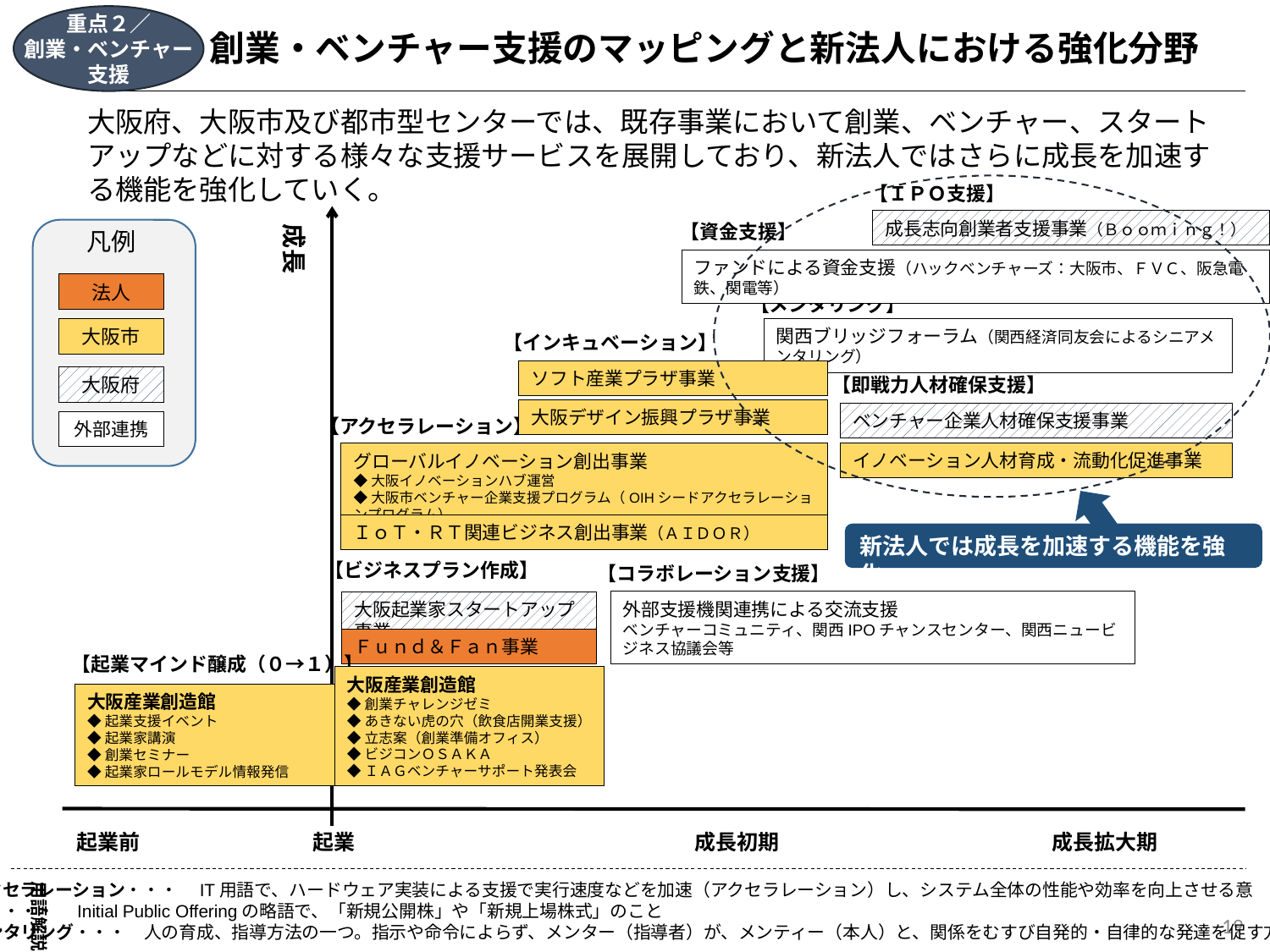

重点２／
創業・ベンチャー
支援
創業・ベンチャー支援のマッピングと新法人における強化分野
大阪府、大阪市及び都市型センターでは、既存事業において創業、ベンチャー、スタートアップなどに対する様々な支援サービスを展開しており、新法人ではさらに成長を加速する機能を強化していく。

【ＩＰＯ支援】
成長志向創業者支援事業（Ｂｏｏｍｉｎｇ！）
成長
【資金支援】

凡例
ファンドによる資金支援（ハックベンチャーズ：大阪市、ＦＶＣ、阪急電鉄、関電等）
法人
【メンタリング】
大阪市
関西ブリッジフォーラム（関西経済同友会によるシニアメンタリング）
【インキュベーション】
ソフト産業プラザ事業
【即戦力人材確保支援】
大阪府
大阪デザイン振興プラザ事業
ベンチャー企業人材確保支援事業
【アクセラレーション】
外部連携
イノベーション人材育成・流動化促進事業
グローバルイノベーション創出事業
◆大阪イノベーションハブ運営
◆大阪市ベンチャー企業支援プログラム（OIHシードアクセラレーションプログラム）

ＩｏＴ・ＲＴ関連ビジネス創出事業（ＡＩＤＯＲ）
新法人では成長を加速する機能を強化
【ビジネスプラン作成】
【コラボレーション支援】
外部支援機関連携による交流支援
ベンチャーコミュニティ、関西IPOチャンスセンター、関西ニュービジネス協議会等
大阪起業家スタートアップ事業
Ｆｕｎｄ＆Ｆａｎ事業
【起業マインド醸成（０→１）】
大阪産業創造館
◆創業チャレンジゼミ
◆あきない虎の穴（飲食店開業支援）
◆立志案（創業準備オフィス）
◆ビジコンＯＳＡＫＡ
◆ＩＡＧベンチャーサポート発表会
大阪産業創造館
◆起業支援イベント
◆起業家講演
◆創業セミナー
◆起業家ロールモデル情報発信
起業前
起業
成長初期
成長拡大期
用語解説
アクセラレーション・・・　IT用語で、ハードウェア実装による支援で実行速度などを加速（アクセラレーション）し、システム全体の性能や効率を向上させる意
IPO・・・　Initial Public Offeringの略語で、「新規公開株」や「新規上場株式」のこと
メンタリング・・・　人の育成、指導方法の一つ。指示や命令によらず、メンター（指導者）が、メンティー（本人）と、関係をむすび自発的・自律的な発達を促す方法
19